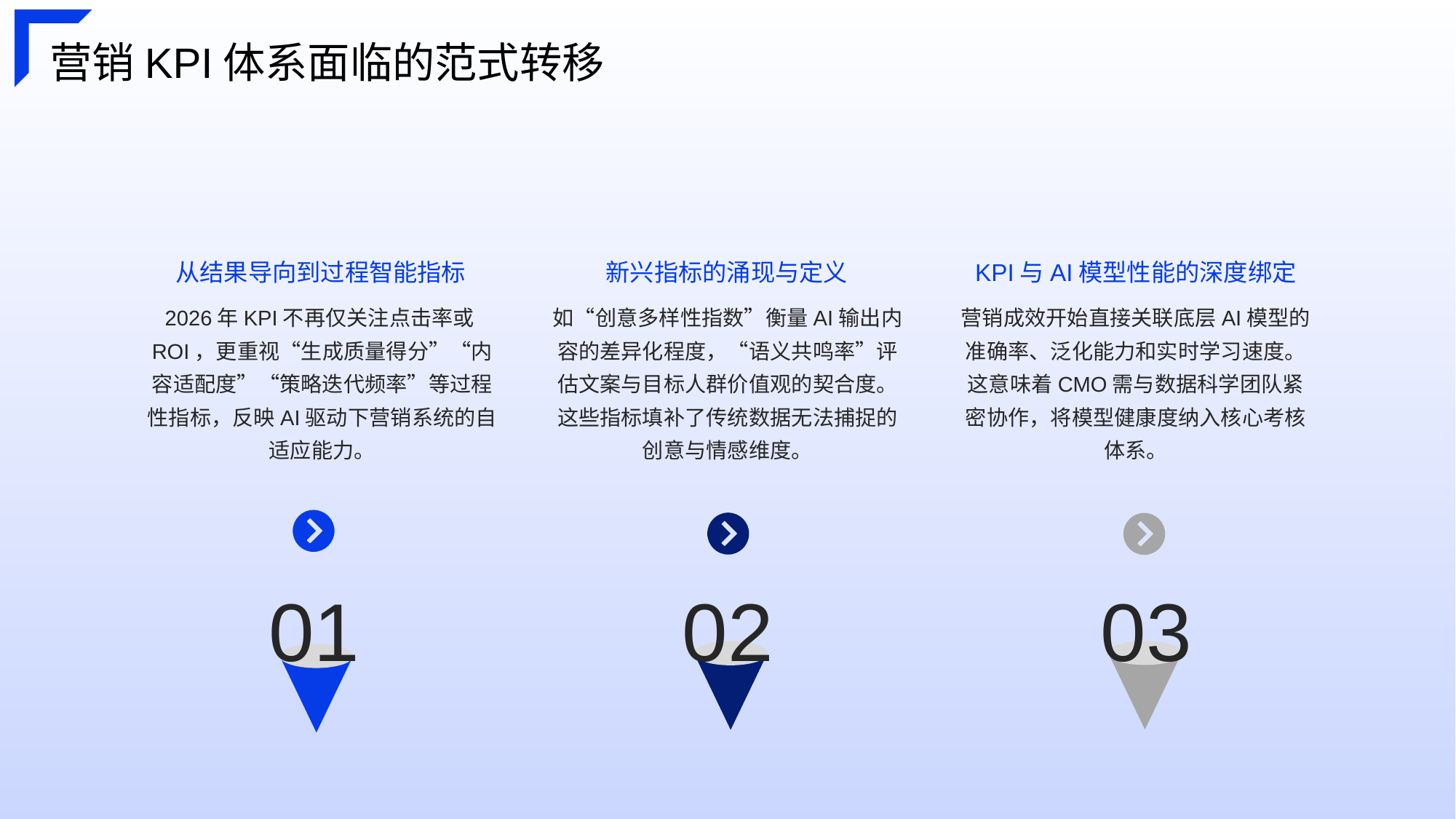

营销KPI体系面临的范式转移
从结果导向到过程智能指标
新兴指标的涌现与定义
KPI与AI模型性能的深度绑定
2026年KPI不再仅关注点击率或ROI，更重视“生成质量得分”“内容适配度”“策略迭代频率”等过程性指标，反映AI驱动下营销系统的自适应能力。
如“创意多样性指数”衡量AI输出内容的差异化程度，“语义共鸣率”评估文案与目标人群价值观的契合度。这些指标填补了传统数据无法捕捉的创意与情感维度。
营销成效开始直接关联底层AI模型的准确率、泛化能力和实时学习速度。这意味着CMO需与数据科学团队紧密协作，将模型健康度纳入核心考核体系。

01
02
03